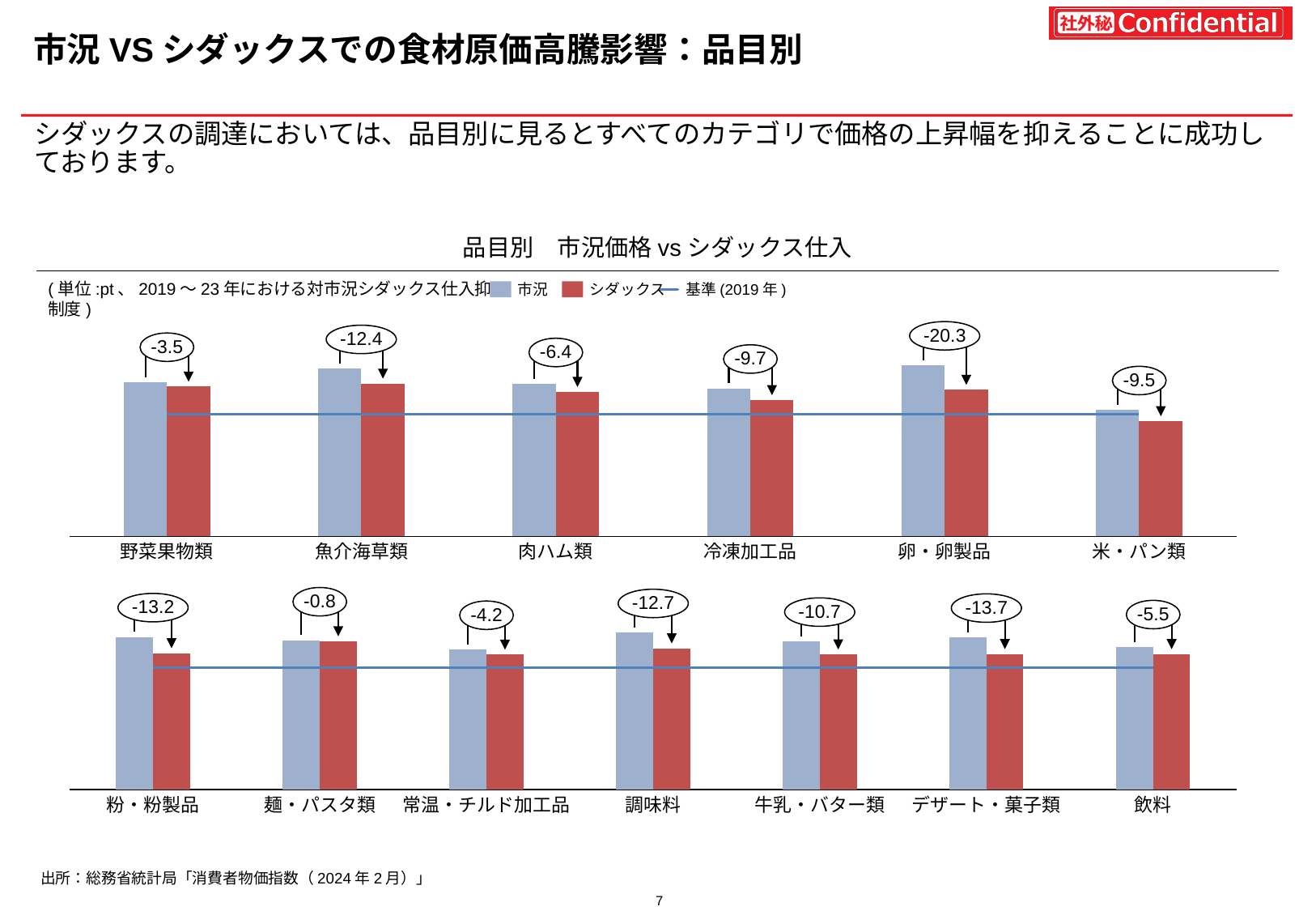

市況VSシダックスでの食材原価高騰影響：品目別

シダックスの調達においては、品目別に見るとすべてのカテゴリで価格の上昇幅を抑えることに成功しております。
品目別　市況価格vsシダックス仕入
(単位:pt、2019～23年における対市況シダックス仕入抑制度)

市況
シダックス
基準(2019年)
-20.3
-12.4
-3.5
-6.4
-9.7

### Chart

| Category |  |  |  |
|---|---|---|---|
-9.5
野菜果物類
魚介海草類
肉ハム類
冷凍加工品
卵・卵製品
米・パン類
-0.8
-12.7
-13.2
-13.7
-10.7
-5.5
-4.2

### Chart

| Category |  |  |  |
|---|---|---|---|
粉・粉製品
麺・パスタ類
常温・チルド加工品
調味料
牛乳・バター類
デザート・菓子類
飲料
出所：総務省統計局「消費者物価指数（2024年2月）」
7